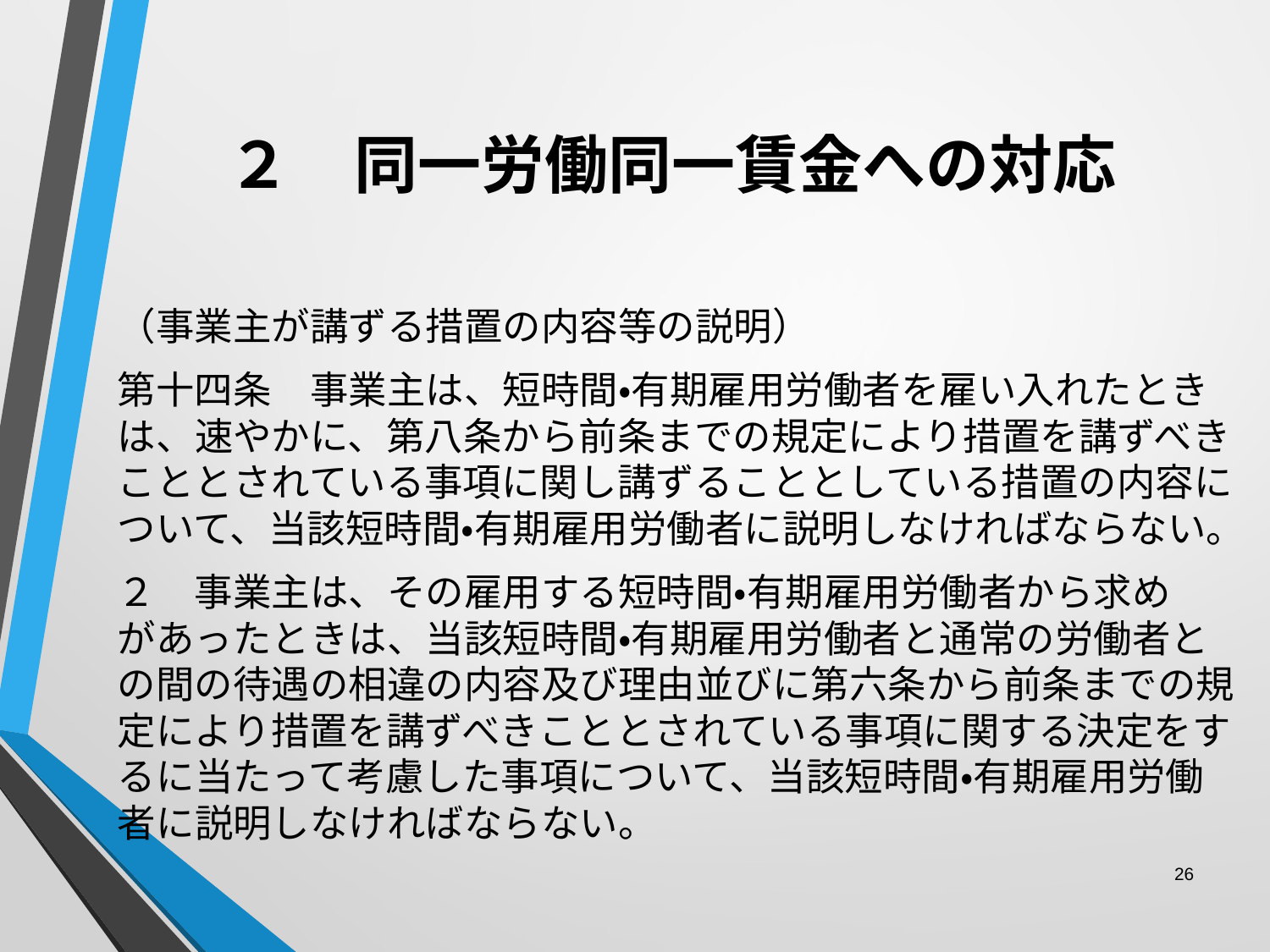

# ２　同一労働同一賃金への対応
（事業主が講ずる措置の内容等の説明）
第十四条　事業主は、短時間・有期雇用労働者を雇い入れたときは、速やかに、第八条から前条までの規定により措置を講ずべきこととされている事項に関し講ずることとしている措置の内容について、当該短時間・有期雇用労働者に説明しなければならない。
２　事業主は、その雇用する短時間・有期雇用労働者から求め　があったときは、当該短時間・有期雇用労働者と通常の労働者との間の待遇の相違の内容及び理由並びに第六条から前条までの規定により措置を講ずべきこととされている事項に関する決定をするに当たって考慮した事項について、当該短時間・有期雇用労働者に説明しなければならない。

26